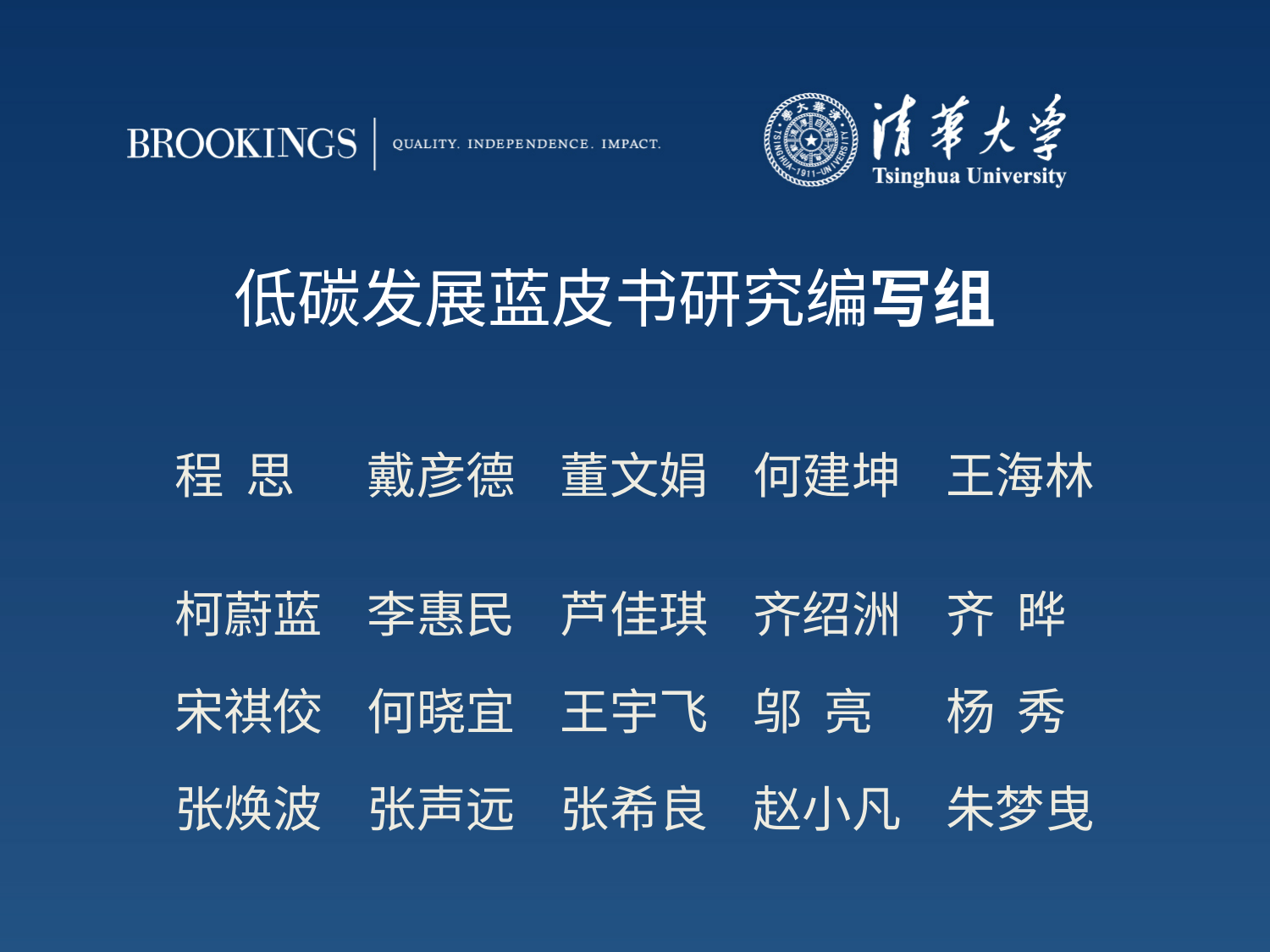

# 低碳发展蓝皮书研究编写组
| 程 思 | 戴彦德 | 董文娟 | 何建坤 | 王海林 |
| --- | --- | --- | --- | --- |
| 柯蔚蓝 | 李惠民 | 芦佳琪 | 齐绍洲 | 齐 晔 |
| 宋祺佼 | 何晓宜 | 王宇飞 | 邬 亮 | 杨 秀 |
| 张焕波 | 张声远 | 张希良 | 赵小凡 | 朱梦曳 |